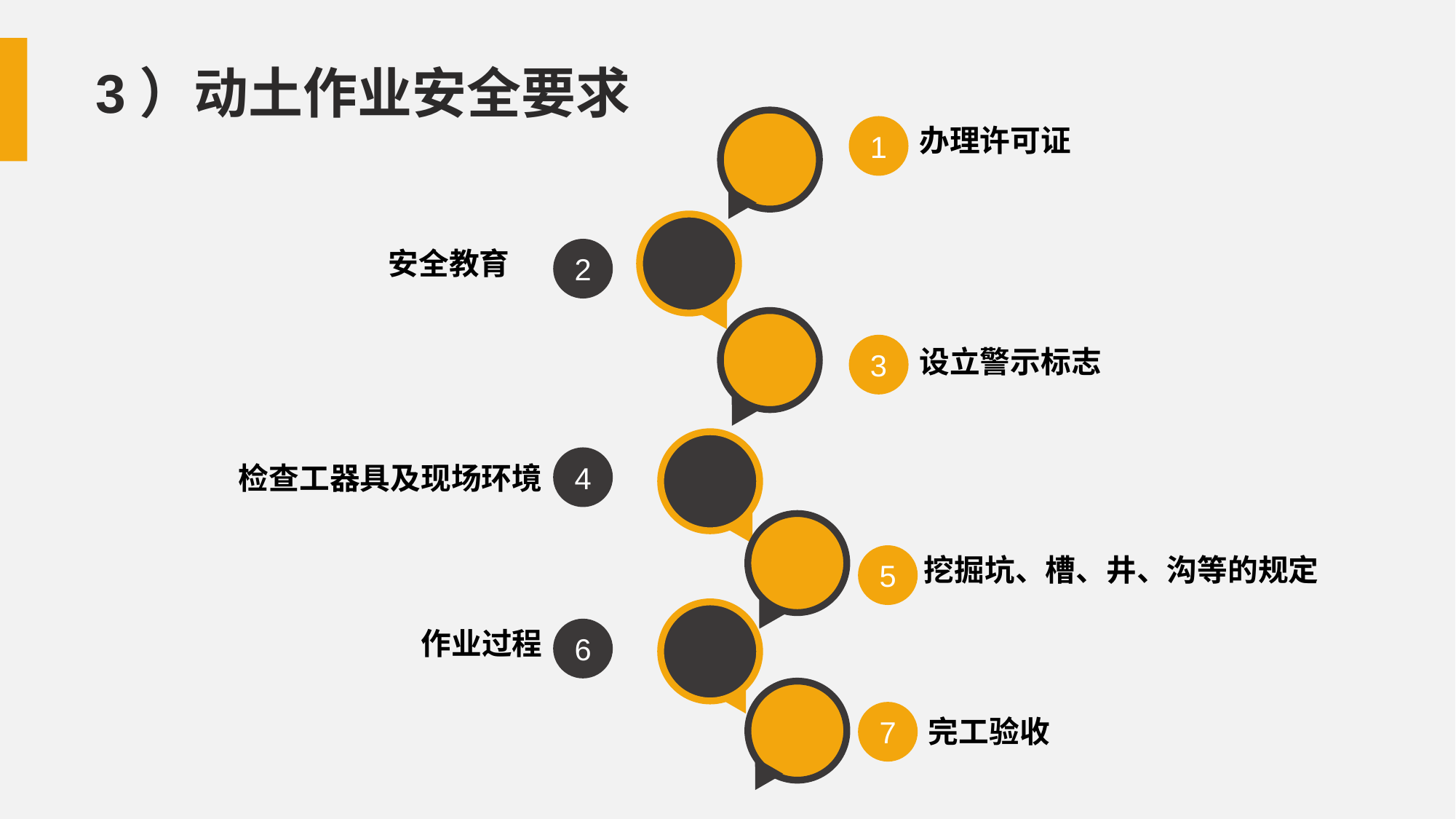

3）动土作业安全要求

办理许可证
1

安全教育
2

3
设立警示标志

4
检查工器具及现场环境

5
挖掘坑、槽、井、沟等的规定

6
作业过程
完工验收

7